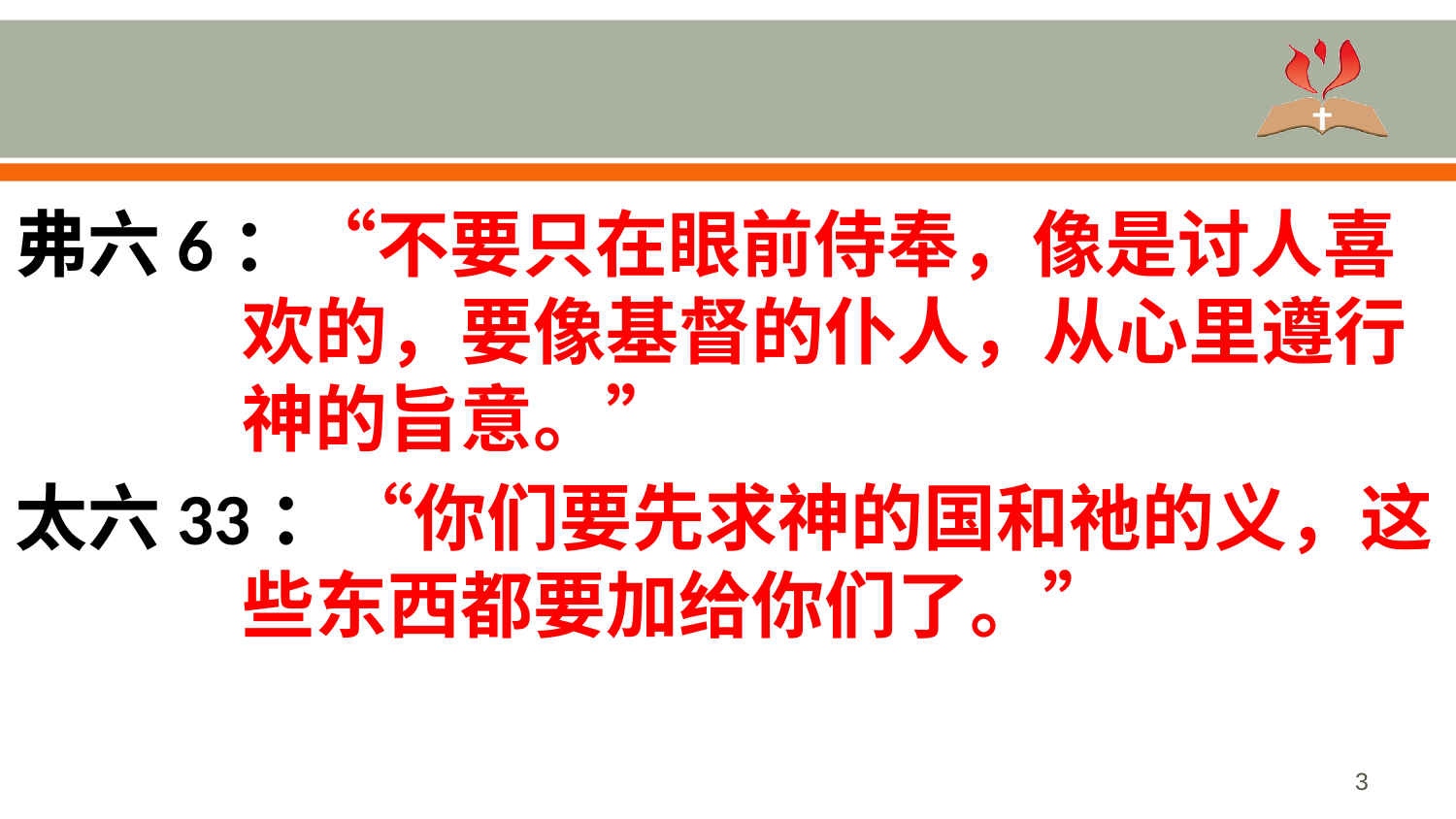

#
弗六6：“不要只在眼前侍奉，像是讨人喜欢的，要像基督的仆人，从心里遵行神的旨意。”
太六33：“你们要先求神的国和祂的义，这些东西都要加给你们了。”

3